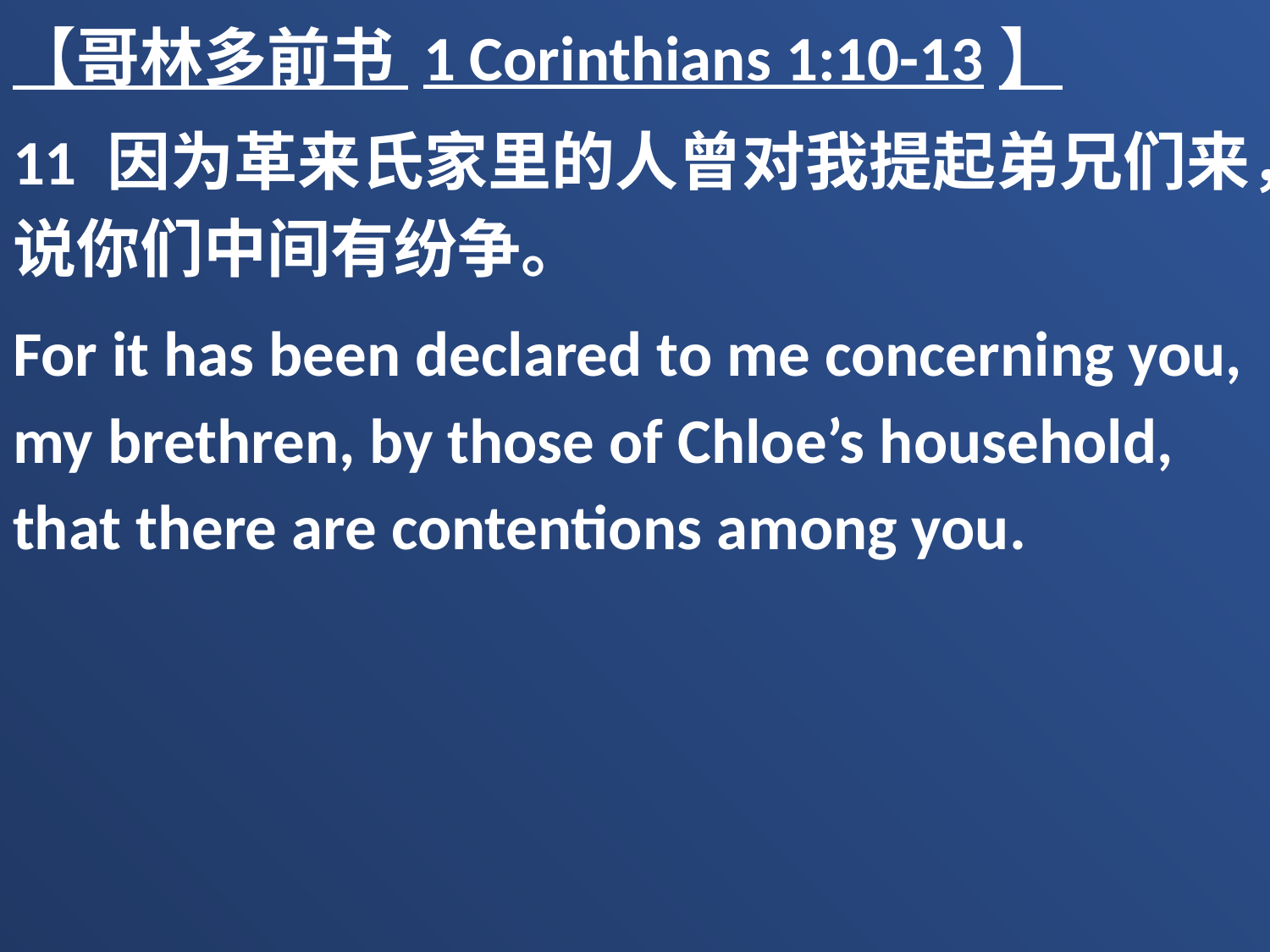

【哥林多前书 1 Corinthians 1:10-13】
11 因为革来氏家里的人曾对我提起弟兄们来，说你们中间有纷争。
For it has been declared to me concerning you, my brethren, by those of Chloe’s household, that there are contentions among you.